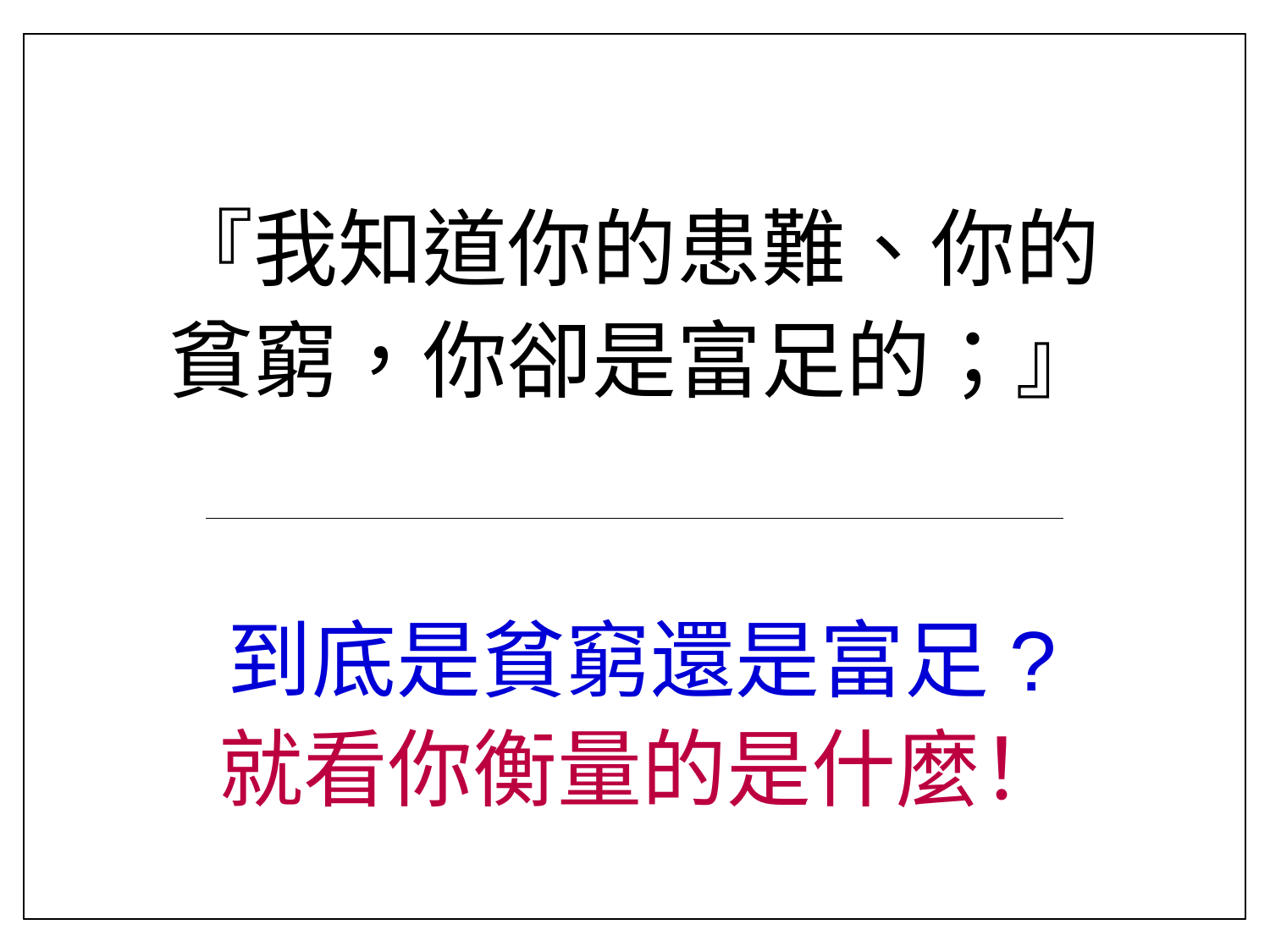

# 『我知道你的患難、你的貧窮，你卻是富足的；』
到底是貧窮還是富足?
就看你衡量的是什麼！